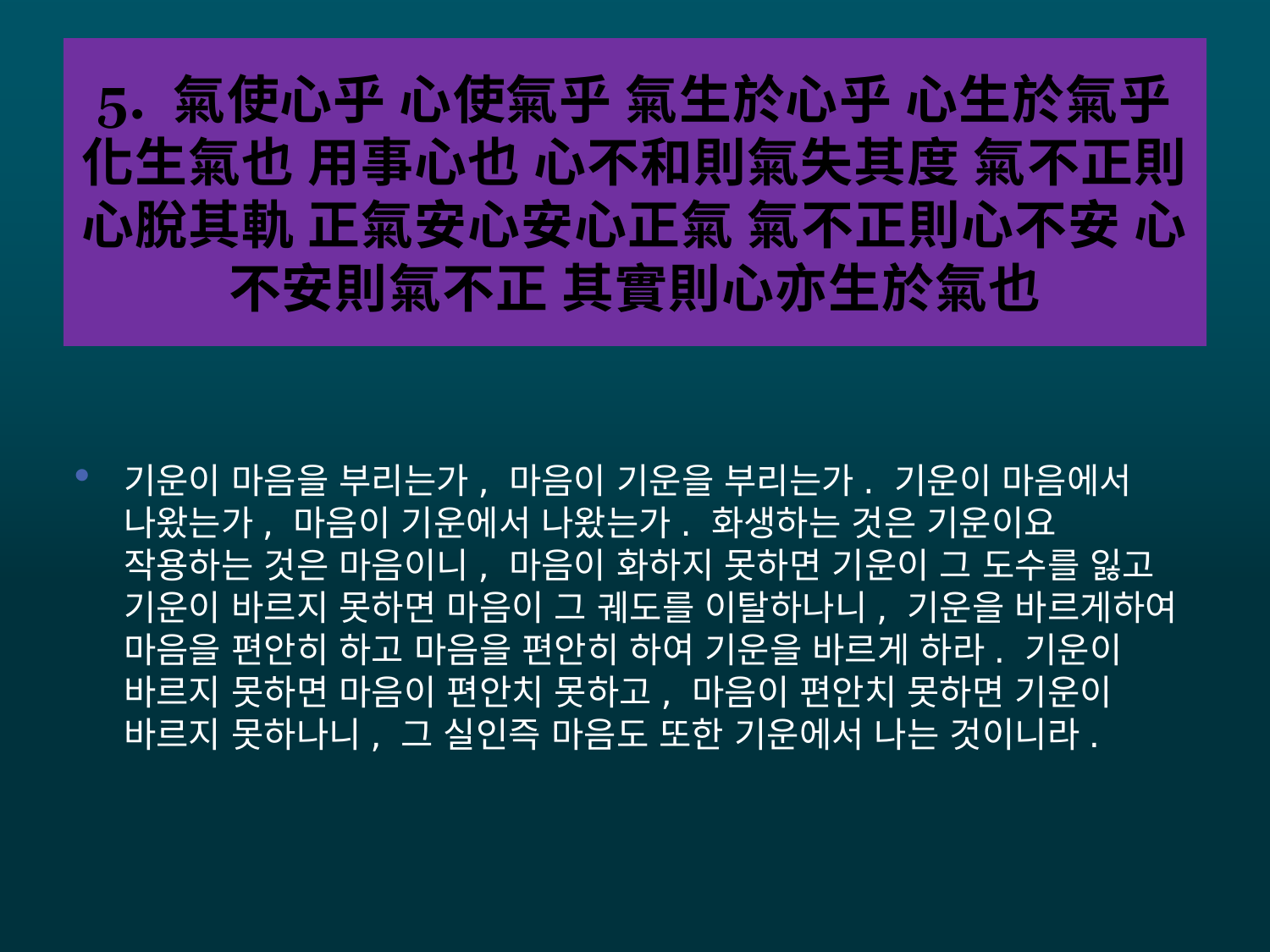

# 5. 氣使心乎 心使氣乎 氣生於心乎 心生於氣乎 化生氣也 用事心也 心不和則氣失其度 氣不正則 心脫其軌 正氣安心安心正氣 氣不正則心不安 心不安則氣不正 其實則心亦生於氣也
기운이 마음을 부리는가, 마음이 기운을 부리는가. 기운이 마음에서 나왔는가, 마음이 기운에서 나왔는가. 화생하는 것은 기운이요 작용하는 것은 마음이니, 마음이 화하지 못하면 기운이 그 도수를 잃고 기운이 바르지 못하면 마음이 그 궤도를 이탈하나니, 기운을 바르게하여 마음을 편안히 하고 마음을 편안히 하여 기운을 바르게 하라. 기운이 바르지 못하면 마음이 편안치 못하고, 마음이 편안치 못하면 기운이 바르지 못하나니, 그 실인즉 마음도 또한 기운에서 나는 것이니라.